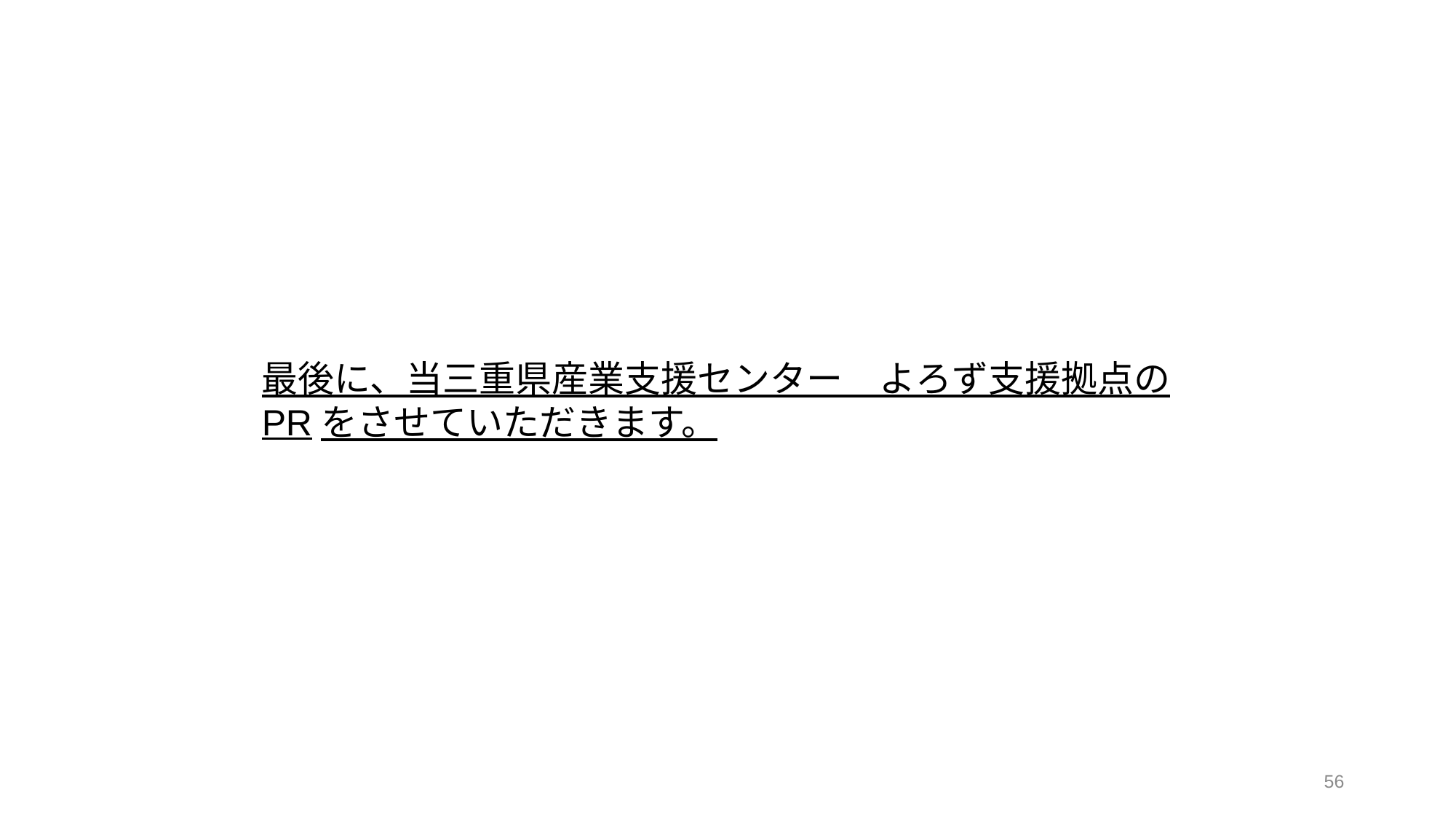

最後に、当三重県産業支援センター　よろず支援拠点の
PRをさせていただきます。
56